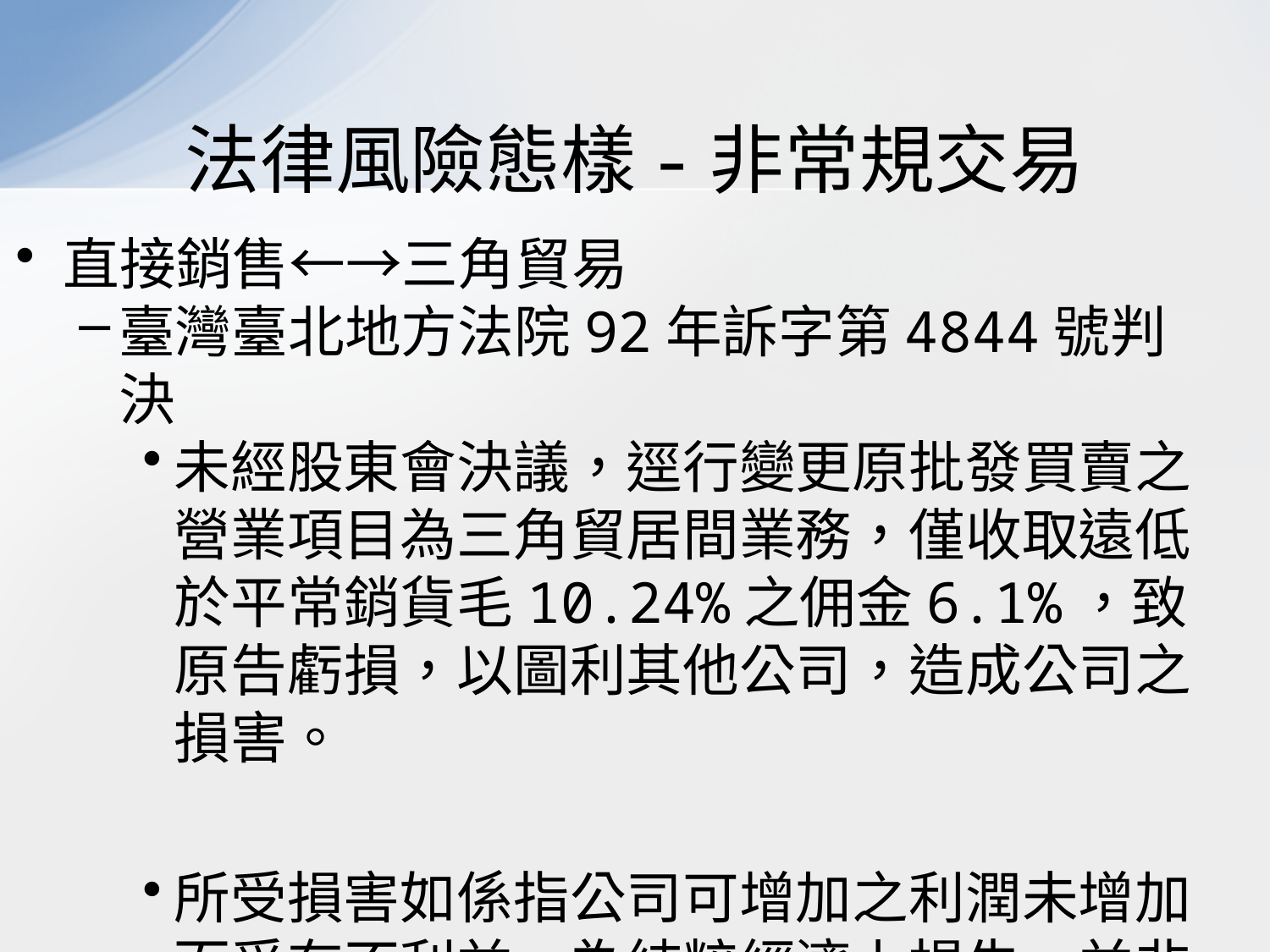

# 法律風險態樣-非常規交易
直接銷售←→三角貿易
臺灣臺北地方法院92年訴字第4844號判決
未經股東會決議，逕行變更原批發買賣之營業項目為三角貿居間業務，僅收取遠低於平常銷貨毛10.24%之佣金6.1%，致原告虧損，以圖利其他公司，造成公司之損害。

所受損害如係指公司可增加之利潤未增加而受有不利益，為純粹經濟上損失，並非公司財產權直接受有損害。